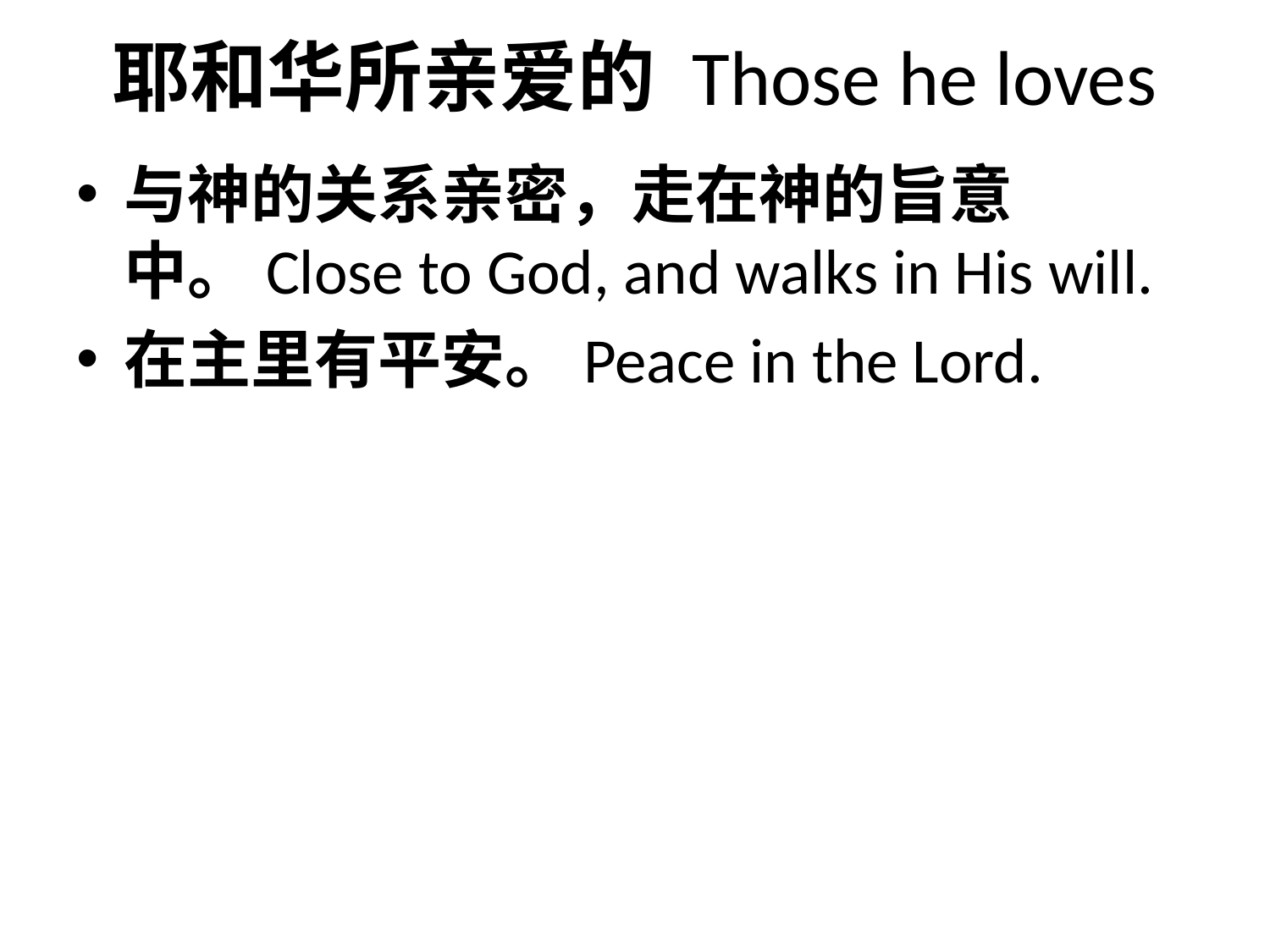

# 耶和华所亲爱的 Those he loves
与神的关系亲密，走在神的旨意中。Close to God, and walks in His will.
在主里有平安。Peace in the Lord.